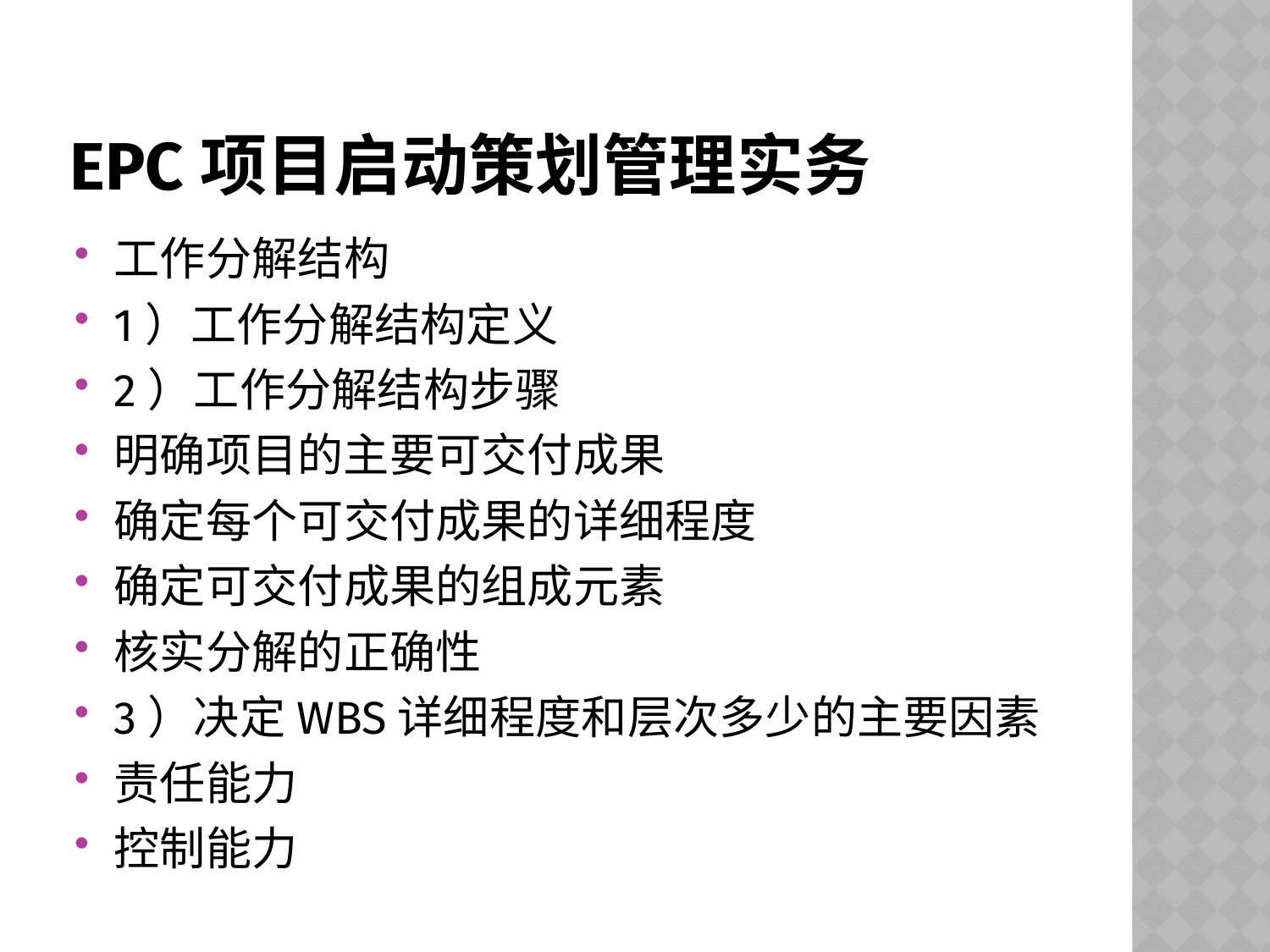

# EPC项目启动策划管理实务
工作分解结构
1）工作分解结构定义
2）工作分解结构步骤
明确项目的主要可交付成果
确定每个可交付成果的详细程度
确定可交付成果的组成元素
核实分解的正确性
3）决定WBS详细程度和层次多少的主要因素
责任能力
控制能力